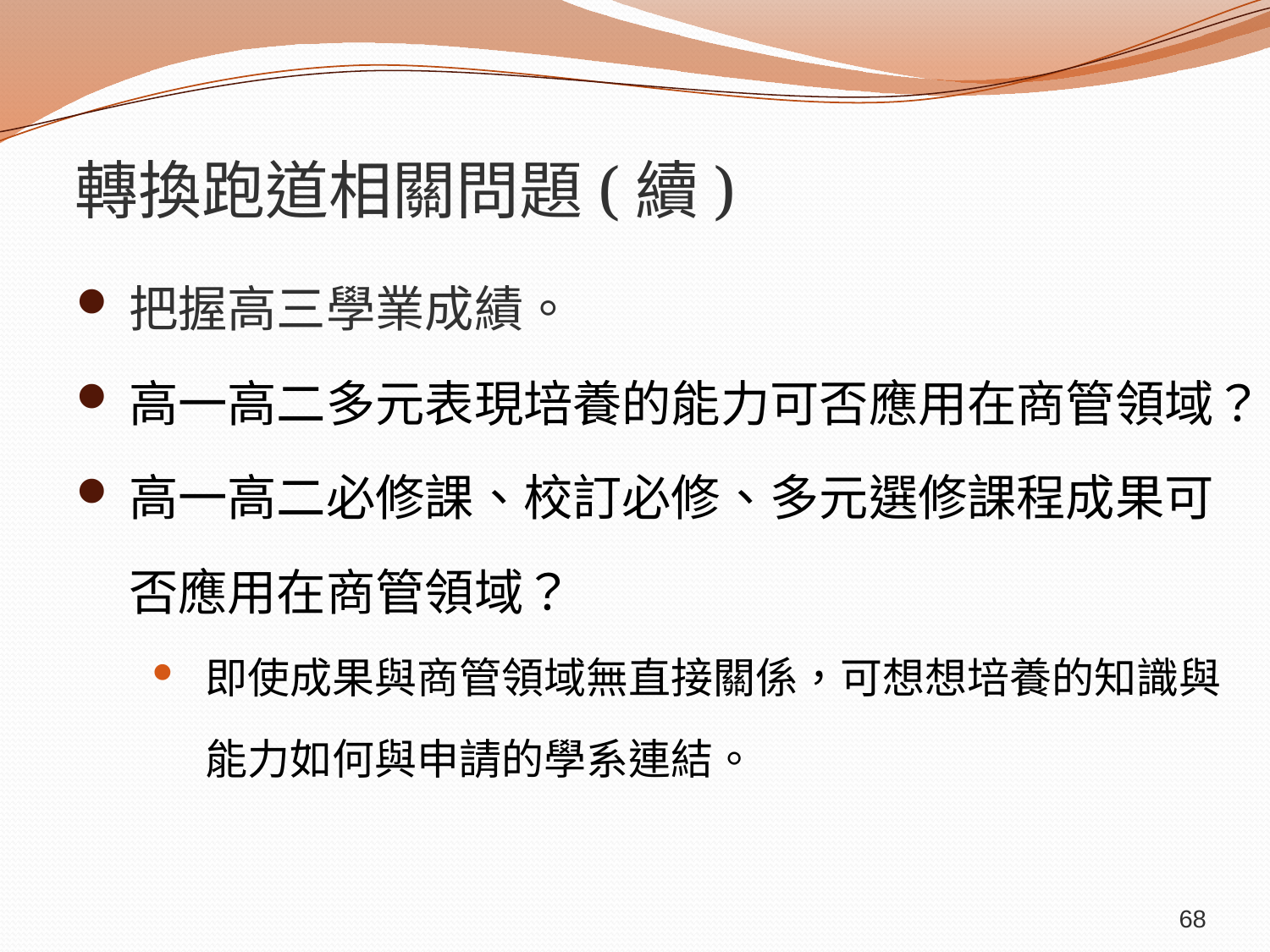

# 轉換跑道相關問題(續)
把握高三學業成績。
高一高二多元表現培養的能力可否應用在商管領域？
高一高二必修課、校訂必修、多元選修課程成果可否應用在商管領域？
即使成果與商管領域無直接關係，可想想培養的知識與能力如何與申請的學系連結。

68